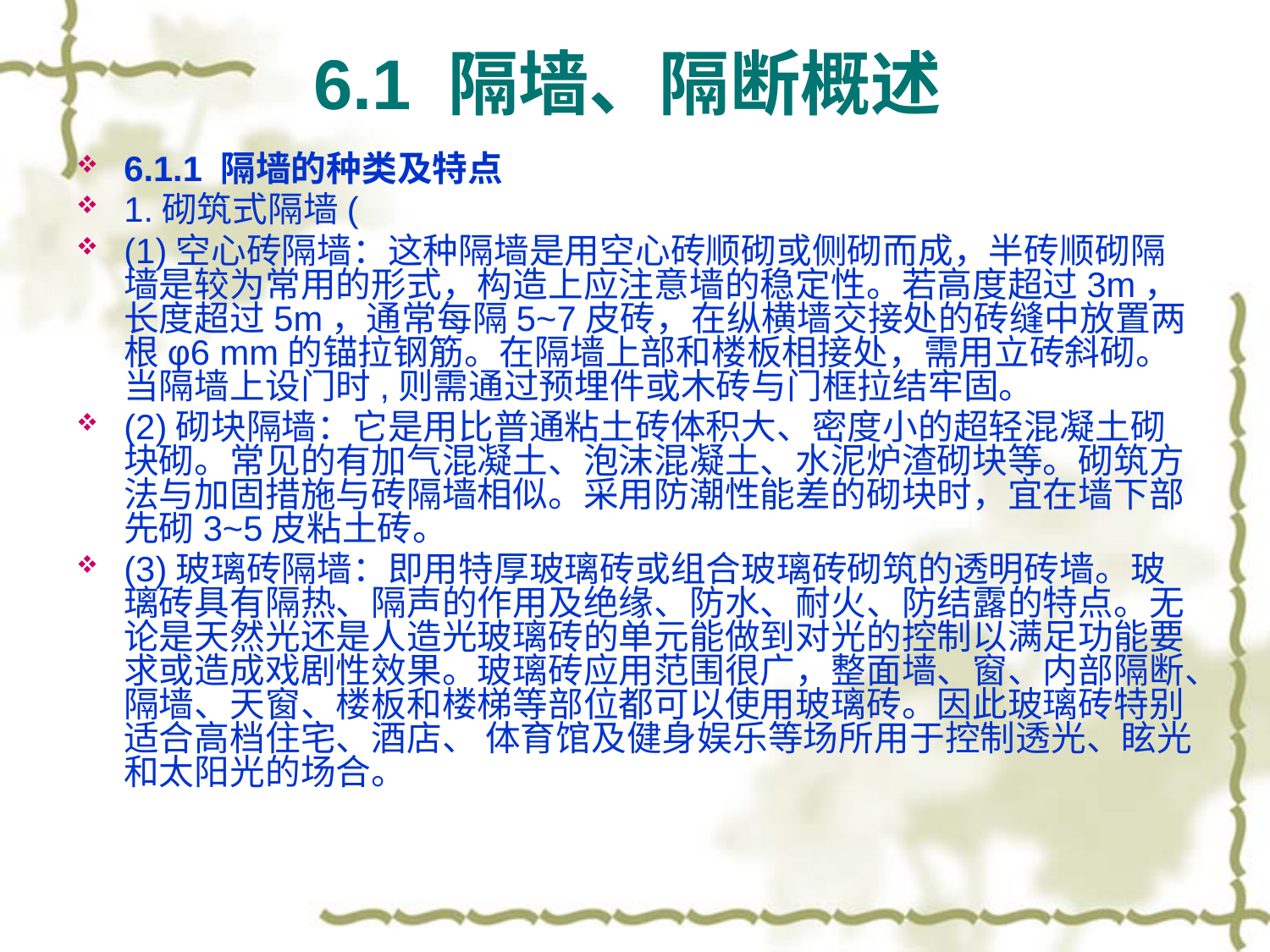

# 6.1 隔墙、隔断概述
6.1.1 隔墙的种类及特点
1.砌筑式隔墙(
(1)空心砖隔墙：这种隔墙是用空心砖顺砌或侧砌而成，半砖顺砌隔墙是较为常用的形式，构造上应注意墙的稳定性。若高度超过3m，长度超过5m，通常每隔5~7皮砖，在纵横墙交接处的砖缝中放置两根φ6 mm的锚拉钢筋。在隔墙上部和楼板相接处，需用立砖斜砌。当隔墙上设门时,则需通过预埋件或木砖与门框拉结牢固。
(2)砌块隔墙：它是用比普通粘土砖体积大、密度小的超轻混凝土砌块砌。常见的有加气混凝土、泡沫混凝土、水泥炉渣砌块等。砌筑方法与加固措施与砖隔墙相似。采用防潮性能差的砌块时，宜在墙下部先砌3~5皮粘土砖。
(3)玻璃砖隔墙：即用特厚玻璃砖或组合玻璃砖砌筑的透明砖墙。玻璃砖具有隔热、隔声的作用及绝缘、防水、耐火、防结露的特点。无论是天然光还是人造光玻璃砖的单元能做到对光的控制以满足功能要求或造成戏剧性效果。玻璃砖应用范围很广，整面墙、窗、内部隔断、隔墙、天窗、楼板和楼梯等部位都可以使用玻璃砖。因此玻璃砖特别适合高档住宅、酒店、 体育馆及健身娱乐等场所用于控制透光、眩光和太阳光的场合。